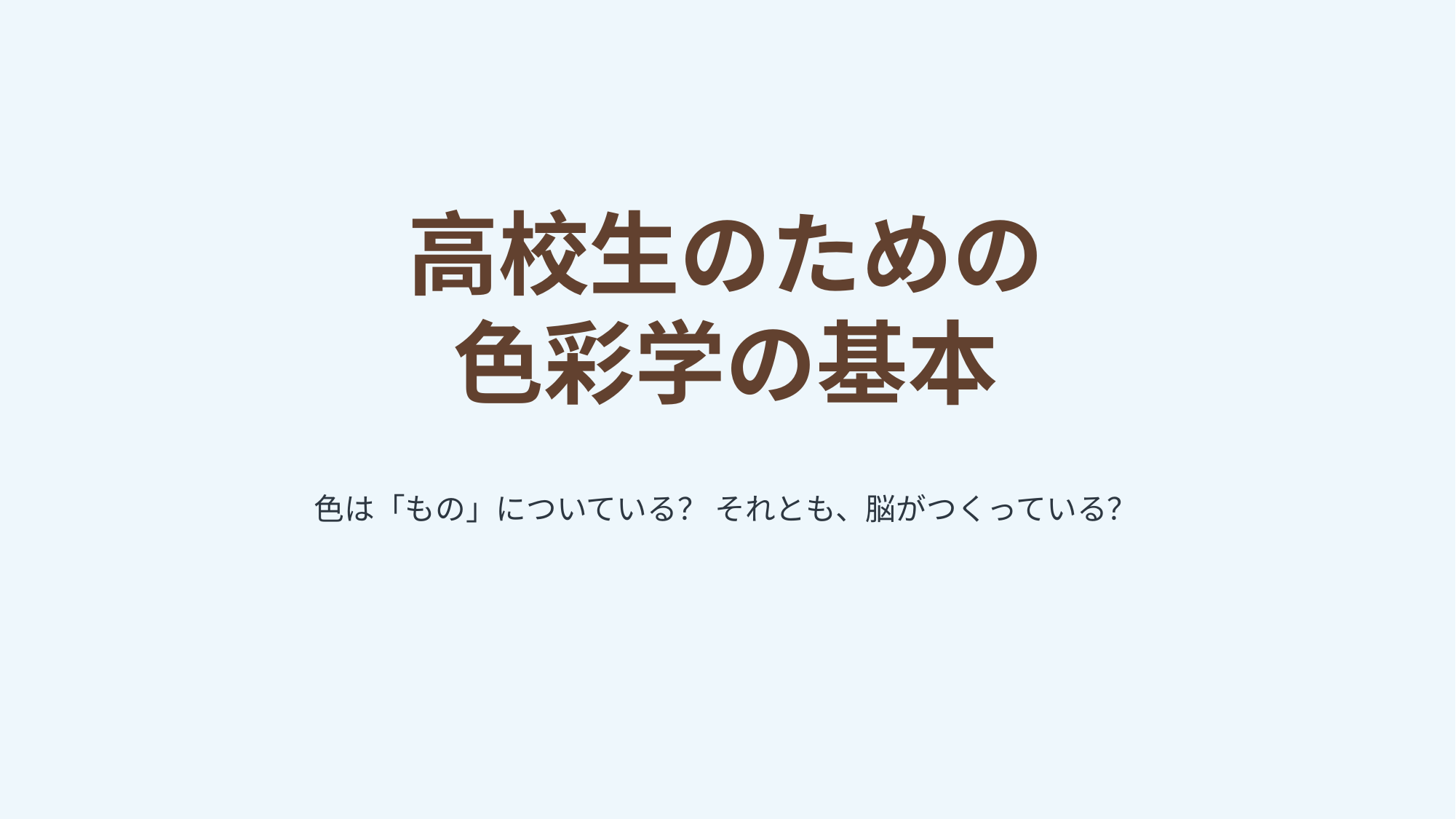

高校生のための
色彩学の基本
色は「もの」についている？ それとも、脳がつくっている？